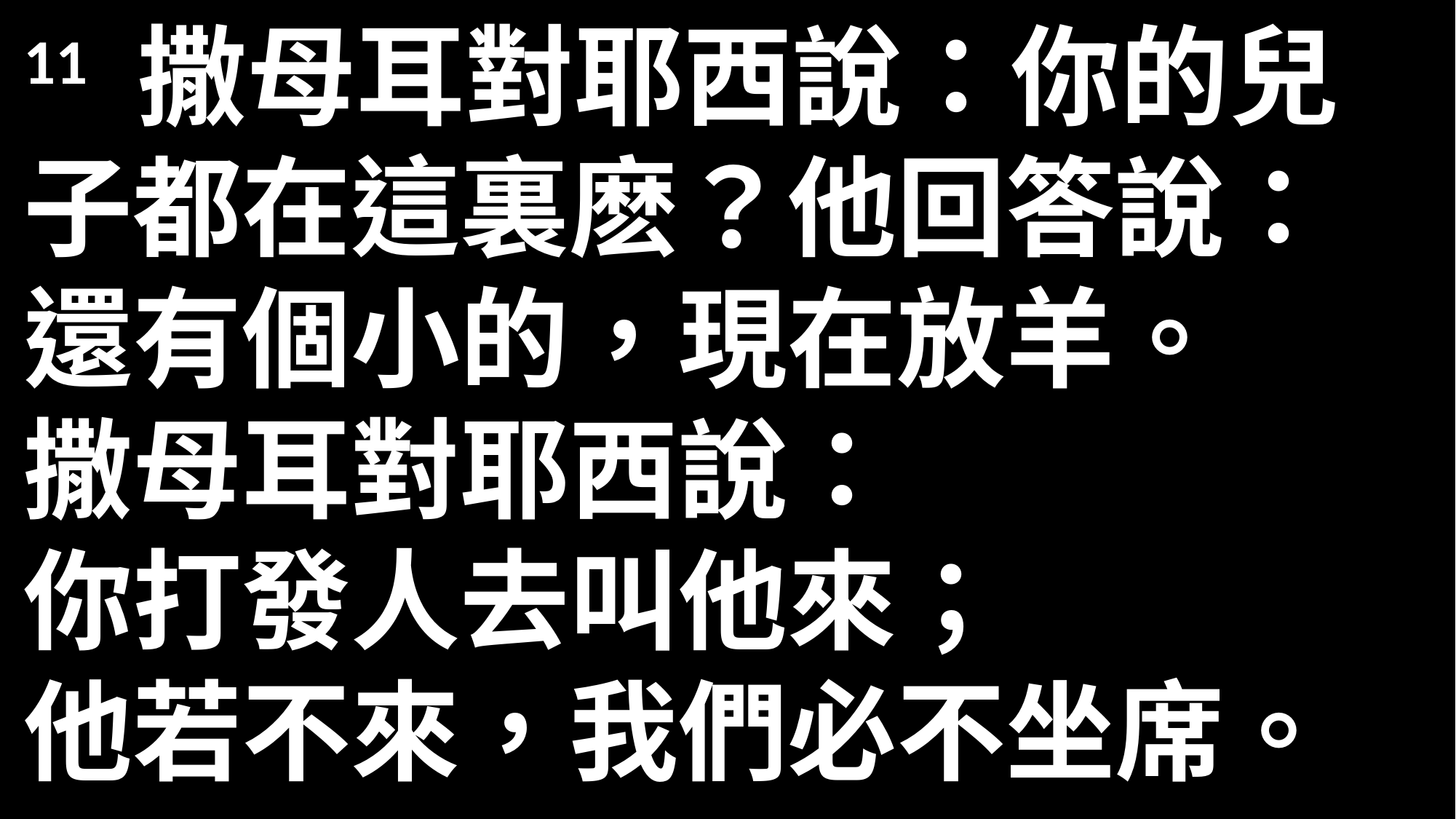

11 撒母耳對耶西說：你的兒子都在這裏麽？他回答說：
還有個小的，現在放羊。
撒母耳對耶西說：
你打發人去叫他來；
他若不來，我們必不坐席。